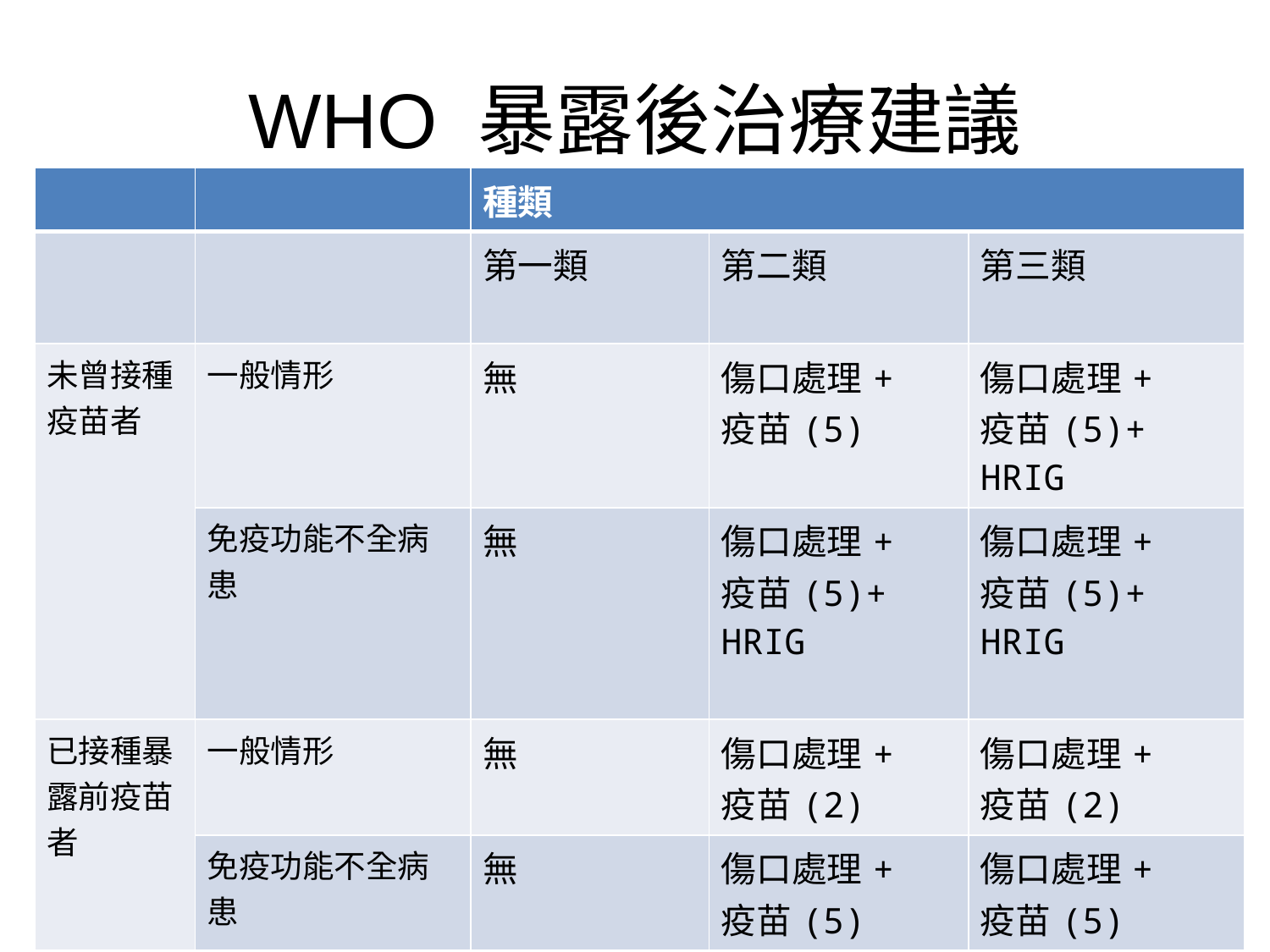

# WHO 暴露後治療建議
|  |  | 種類 |  |  |
| --- | --- | --- | --- | --- |
|  |  | 第一類 | 第二類 | 第三類 |
| 未曾接種疫苗者 | 一般情形 | 無 | 傷口處理+ 疫苗(5) | 傷口處理+ 疫苗(5)+ HRIG |
|  | 免疫功能不全病患 | 無 | 傷口處理+ 疫苗(5)+ HRIG | 傷口處理+ 疫苗(5)+ HRIG |
| 已接種暴露前疫苗者 | 一般情形 | 無 | 傷口處理+ 疫苗(2) | 傷口處理+ 疫苗(2) |
|  | 免疫功能不全病患 | 無 | 傷口處理+ 疫苗(5) | 傷口處理+ 疫苗(5) |